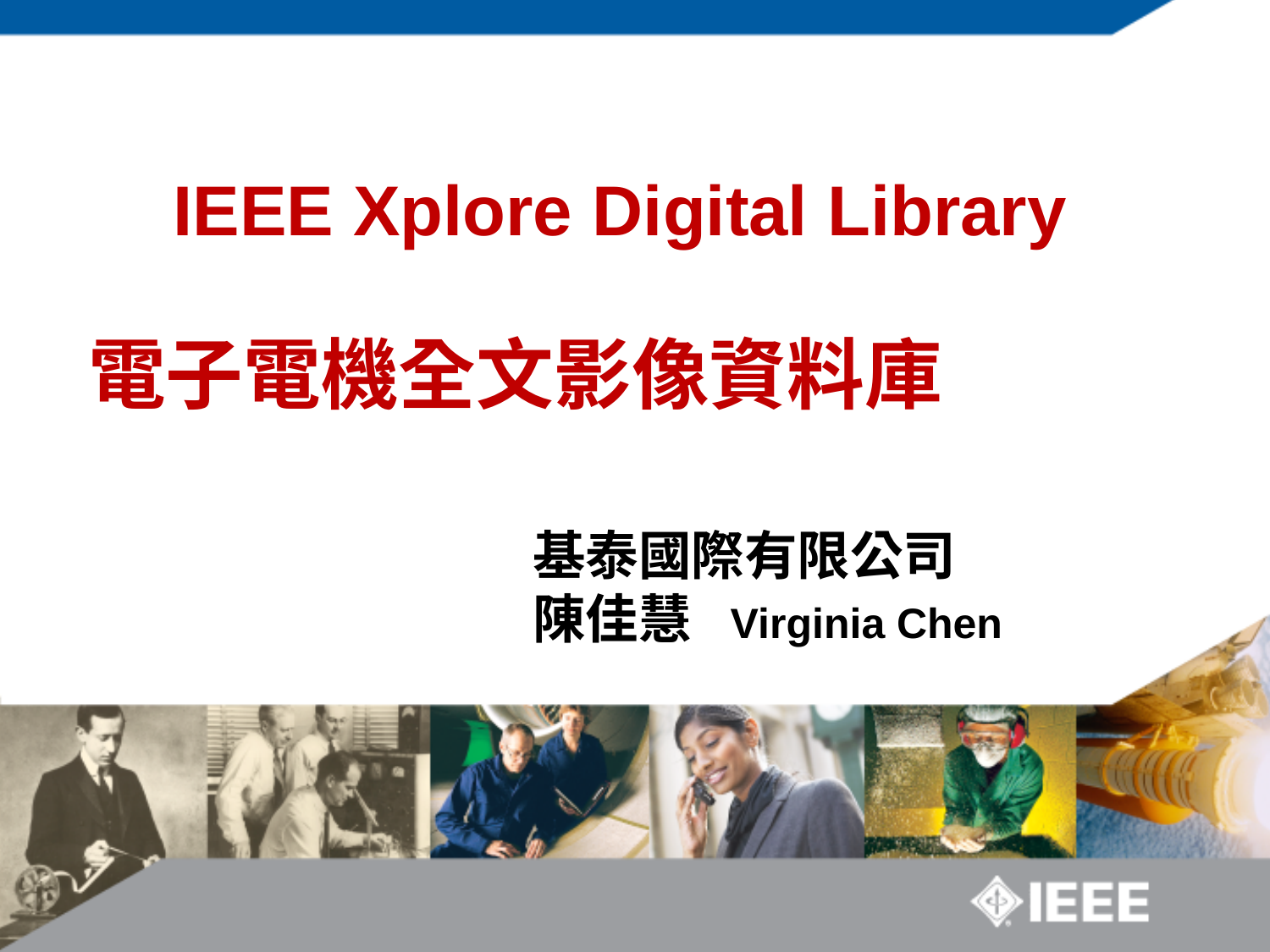

IEEE Xplore Digital Library

電子電機全文影像資料庫
  基泰國際有限公司
  陳佳慧   Virginia Chen